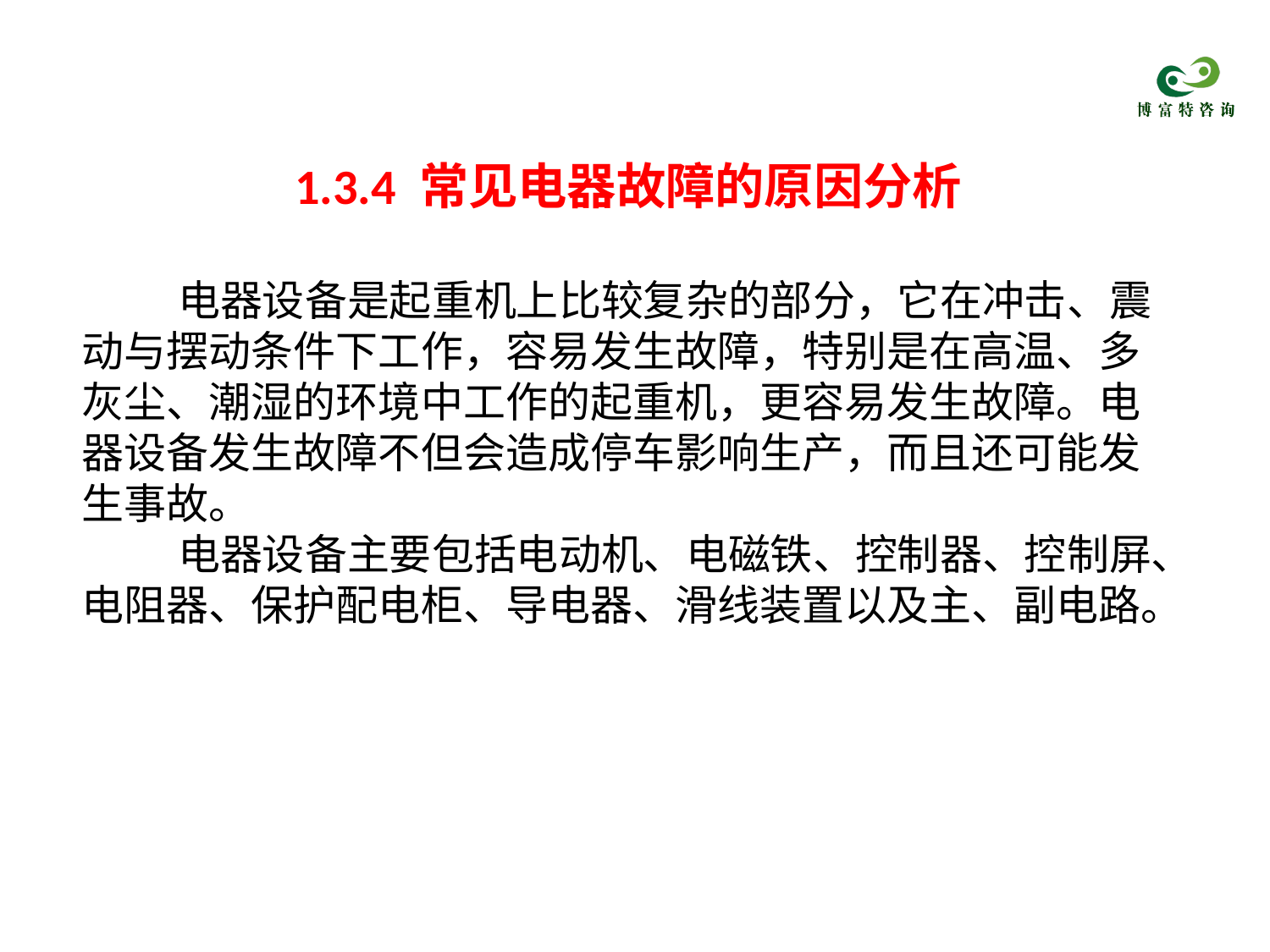

1.3.4 常见电器故障的原因分析

         电器设备是起重机上比较复杂的部分，它在冲击、震动与摆动条件下工作，容易发生故障，特别是在高温、多灰尘、潮湿的环境中工作的起重机，更容易发生故障。电器设备发生故障不但会造成停车影响生产，而且还可能发生事故。
         电器设备主要包括电动机、电磁铁、控制器、控制屏、电阻器、保护配电柜、导电器、滑线装置以及主、副电路。
25